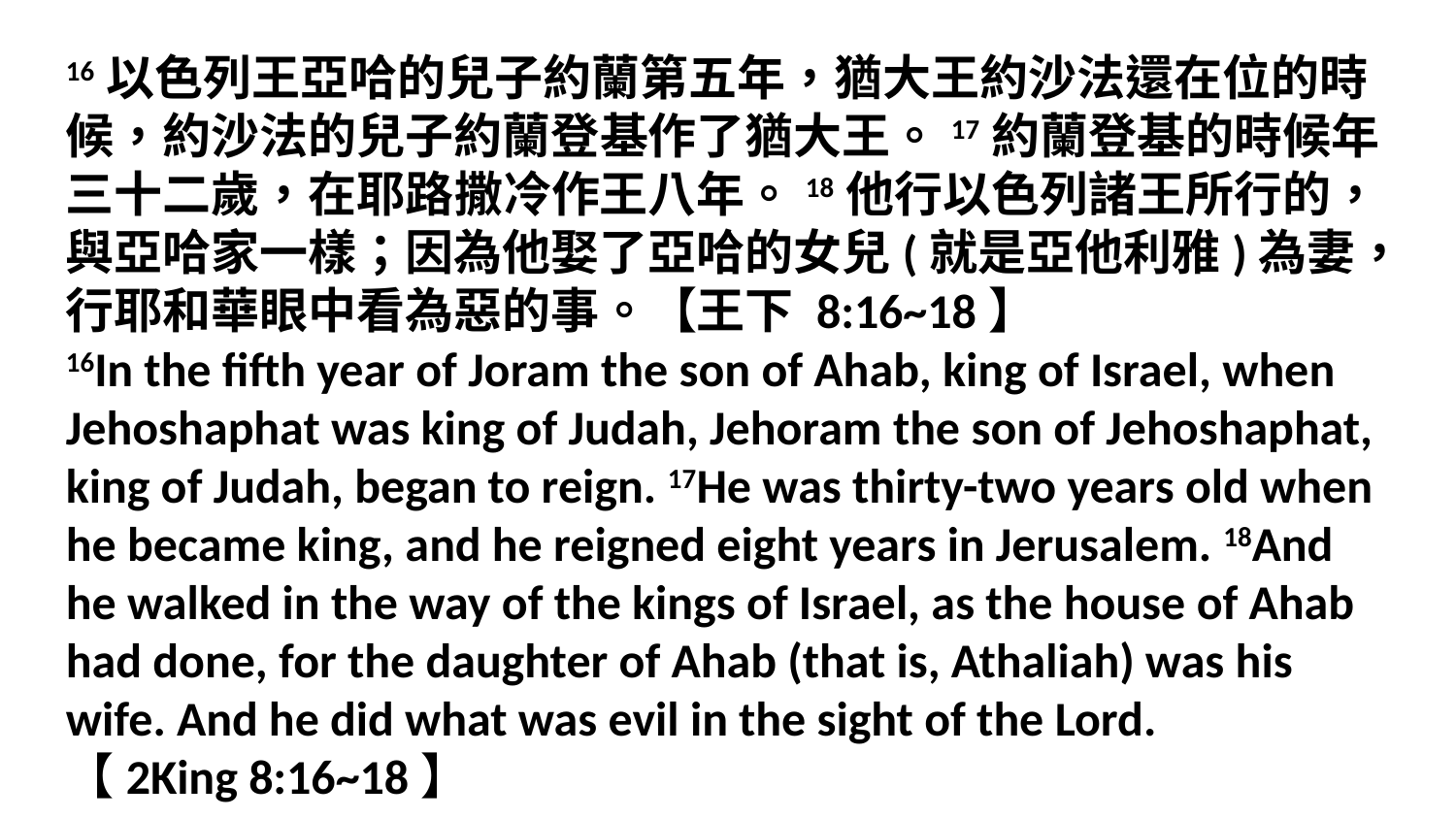

16以色列王亞哈的兒子約蘭第五年，猶大王約沙法還在位的時候，約沙法的兒子約蘭登基作了猶大王。17約蘭登基的時候年三十二歲，在耶路撒冷作王八年。18他行以色列諸王所行的，與亞哈家一樣；因為他娶了亞哈的女兒(就是亞他利雅)為妻，行耶和華眼中看為惡的事。【王下 8:16~18】
16In the fifth year of Joram the son of Ahab, king of Israel, when Jehoshaphat was king of Judah, Jehoram the son of Jehoshaphat, king of Judah, began to reign. 17He was thirty-two years old when he became king, and he reigned eight years in Jerusalem. 18And he walked in the way of the kings of Israel, as the house of Ahab had done, for the daughter of Ahab (that is, Athaliah) was his wife. And he did what was evil in the sight of the Lord.
【2King 8:16~18】